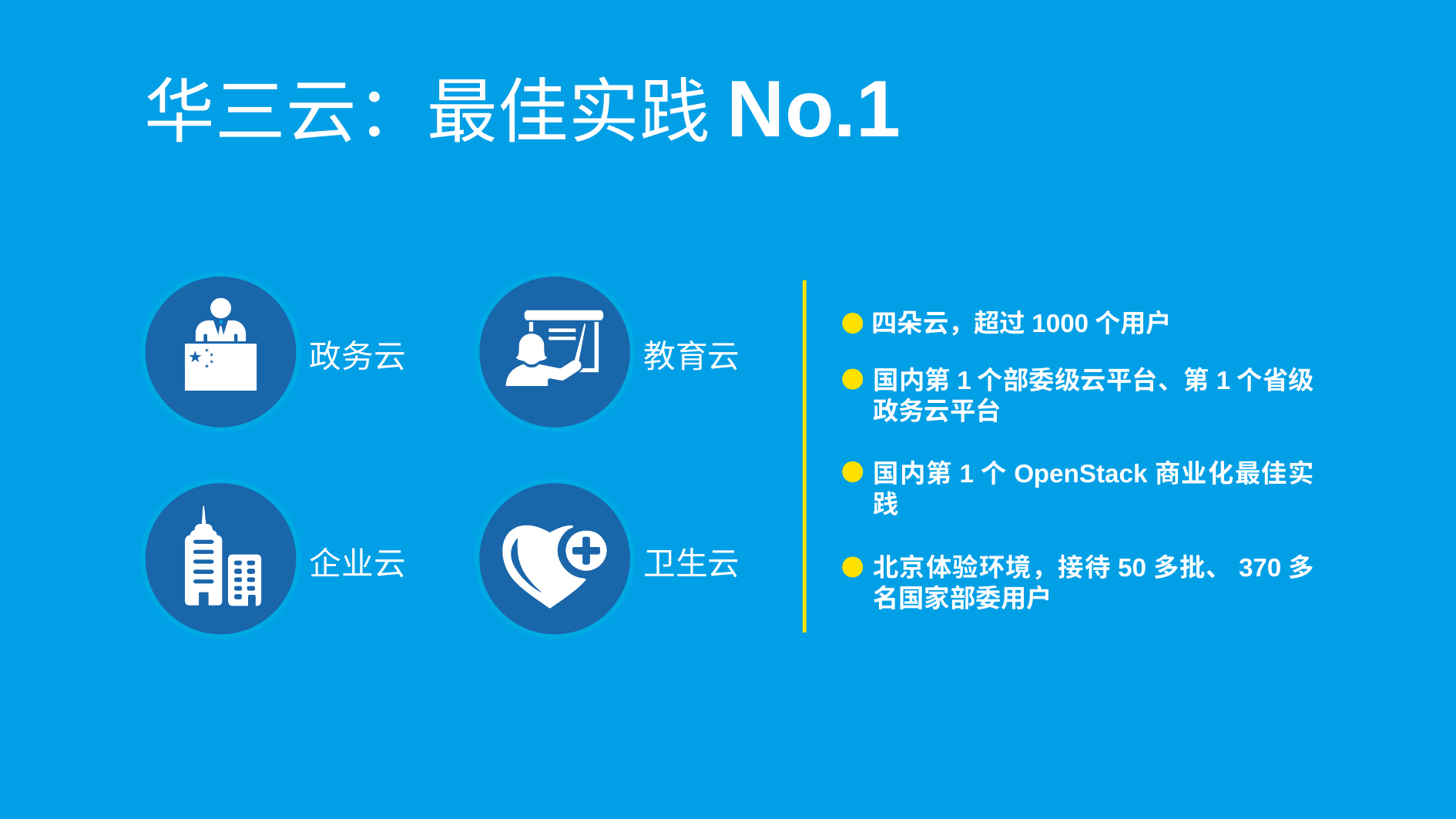

华三云：最佳实践No.1

政务云
教育云

企业云
卫生云

四朵云，超过1000个用户

国内第1个部委级云平台、第1个省级政务云平台

国内第1个OpenStack商业化最佳实践

北京体验环境，接待50多批、370多名国家部委用户